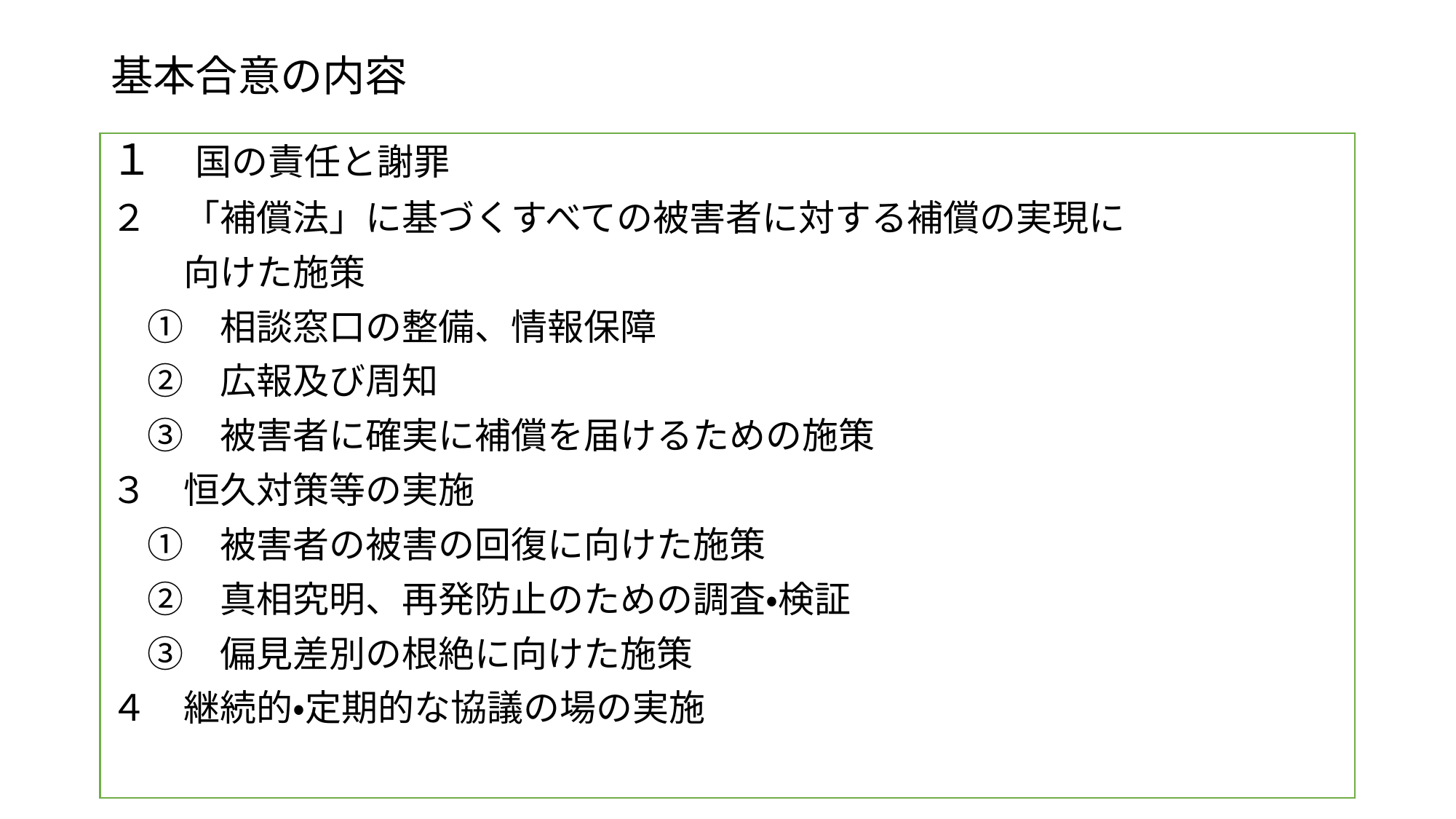

# 基本合意の内容
１　国の責任と謝罪
２　「補償法」に基づくすべての被害者に対する補償の実現に
　　向けた施策
　①　相談窓口の整備、情報保障
　②　広報及び周知
　③　被害者に確実に補償を届けるための施策
３　恒久対策等の実施
　①　被害者の被害の回復に向けた施策
　②　真相究明、再発防止のための調査・検証
　③　偏見差別の根絶に向けた施策
４　継続的・定期的な協議の場の実施